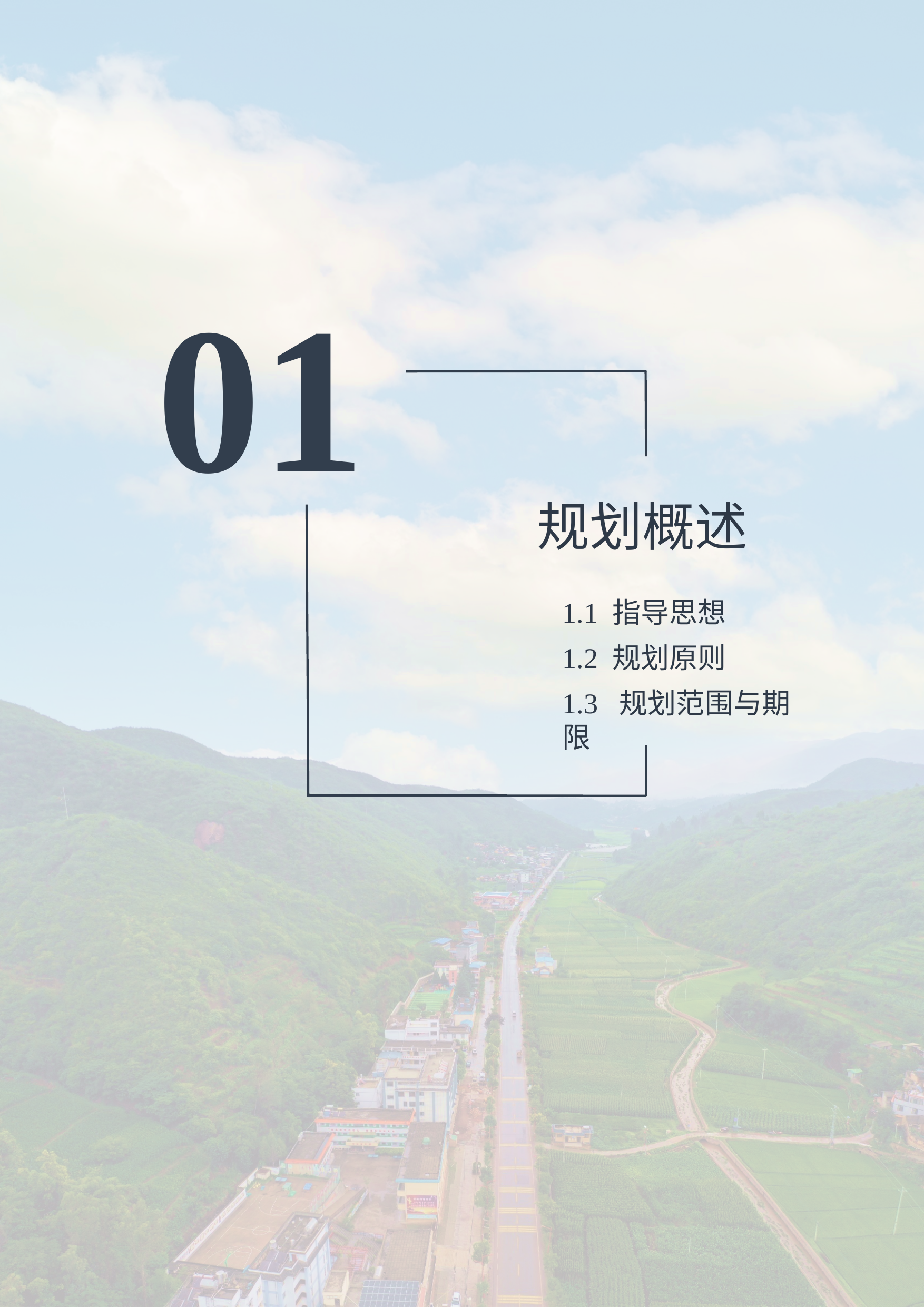

01
规划概述
1.1 指导思想
1.2 规划原则
1.3  规划范围与期限